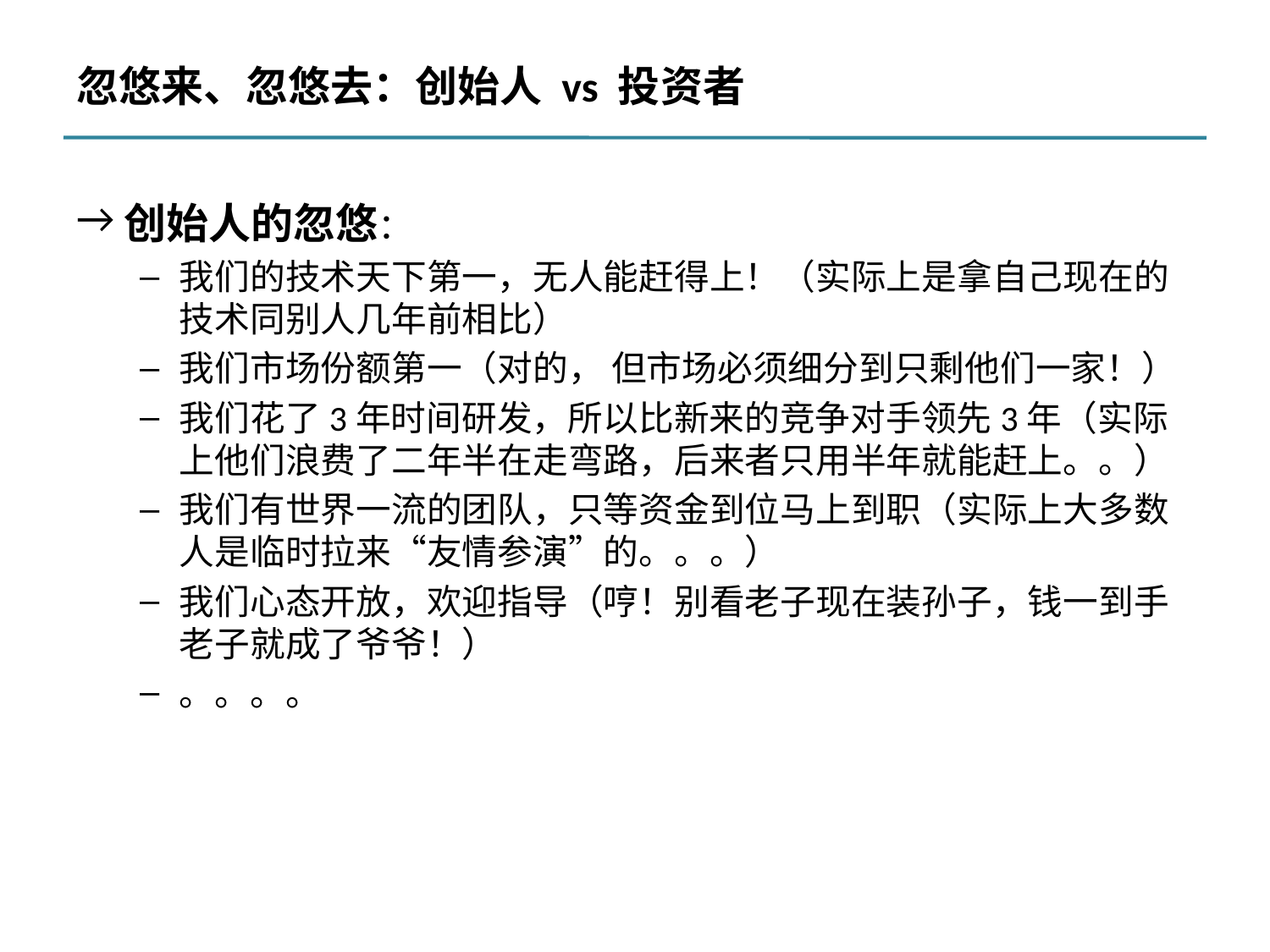

# 忽悠来、忽悠去：创始人 vs 投资者
创始人的忽悠：
我们的技术天下第一，无人能赶得上！（实际上是拿自己现在的技术同别人几年前相比）
我们市场份额第一（对的， 但市场必须细分到只剩他们一家！）
我们花了3年时间研发，所以比新来的竞争对手领先3年（实际上他们浪费了二年半在走弯路，后来者只用半年就能赶上。。）
我们有世界一流的团队，只等资金到位马上到职（实际上大多数人是临时拉来“友情参演”的。。。）
我们心态开放，欢迎指导（哼！别看老子现在装孙子，钱一到手老子就成了爷爷！）
。。。。